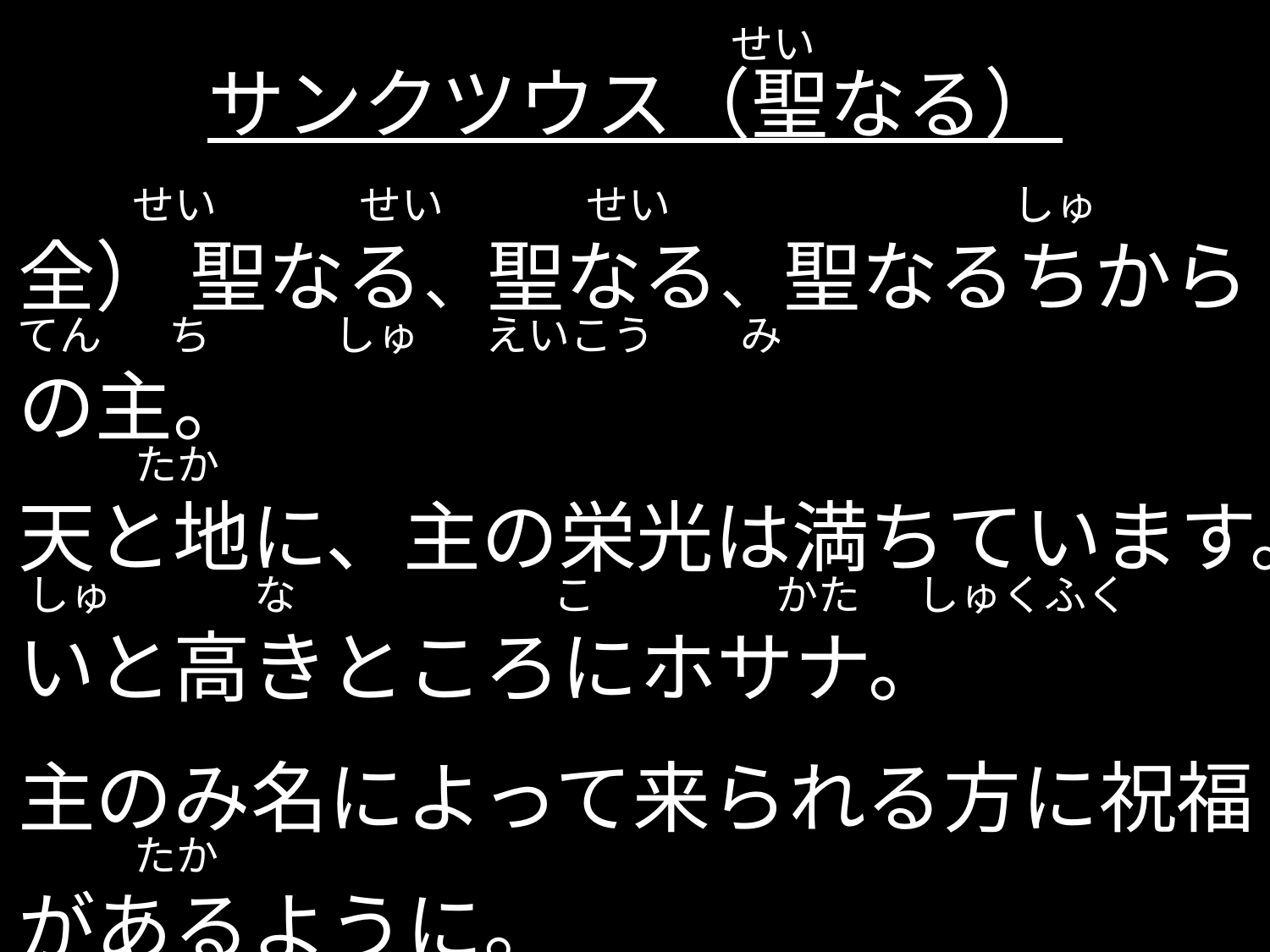

せい
# サンクツウス（聖なる）
           せい               せい               せい                                    しゅ
全） 聖なる、聖なる、聖なるちからの主。
天と地に、主の栄光は満ちています。
いと高きところにホサナ。
主のみ名によって来られる方に祝福
があるように。
いと高きところにホサナ。
てん       ち             しゅ       えいこう         み
           たか
しゅ               な                           こ                   かた      しゅくふく
           たか